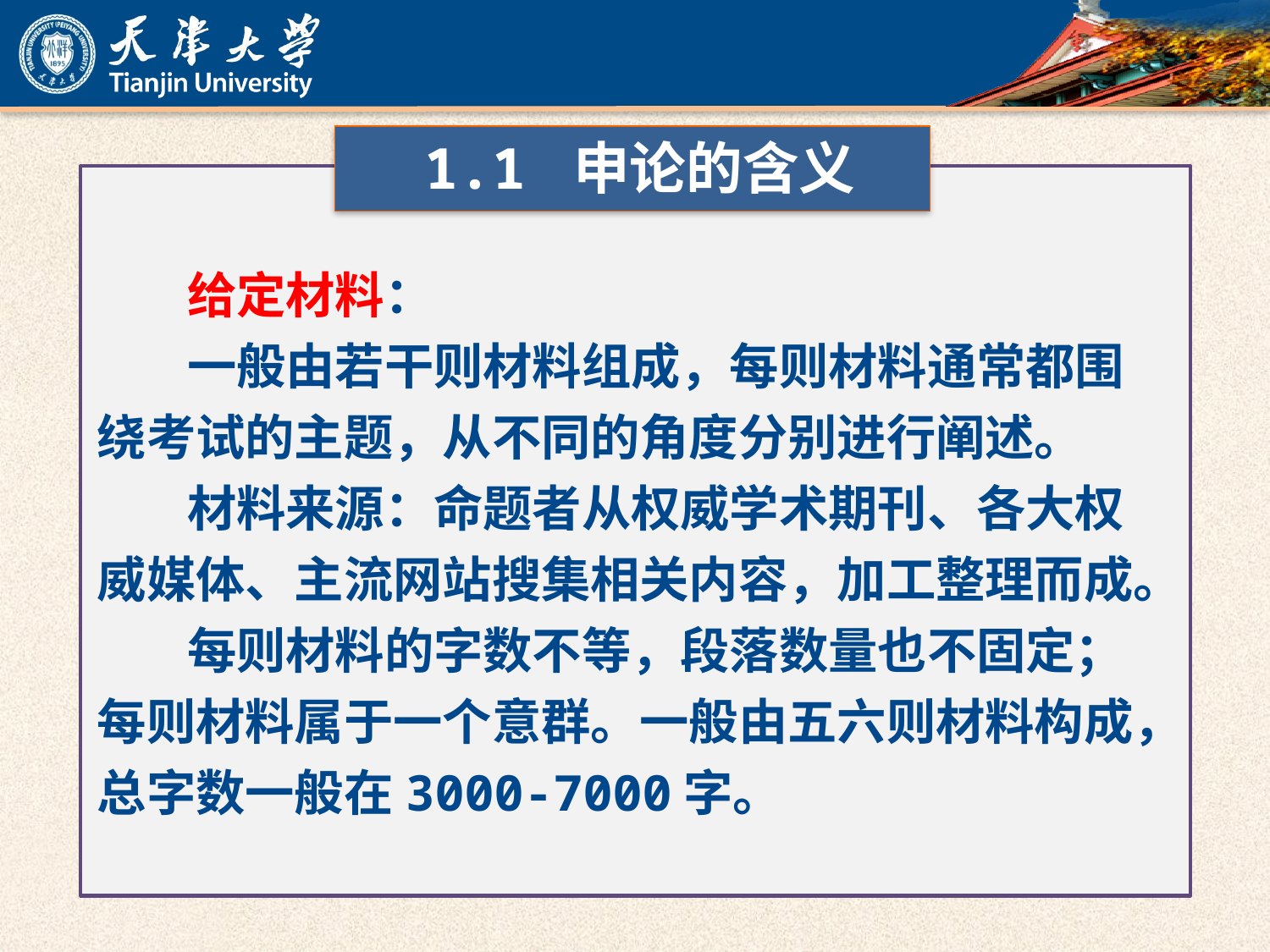

1.1 申论的含义

给定材料：
一般由若干则材料组成，每则材料通常都围绕考试的主题，从不同的角度分别进行阐述。
材料来源：命题者从权威学术期刊、各大权威媒体、主流网站搜集相关内容，加工整理而成。
每则材料的字数不等，段落数量也不固定；每则材料属于一个意群。一般由五六则材料构成，总字数一般在3000-7000字。